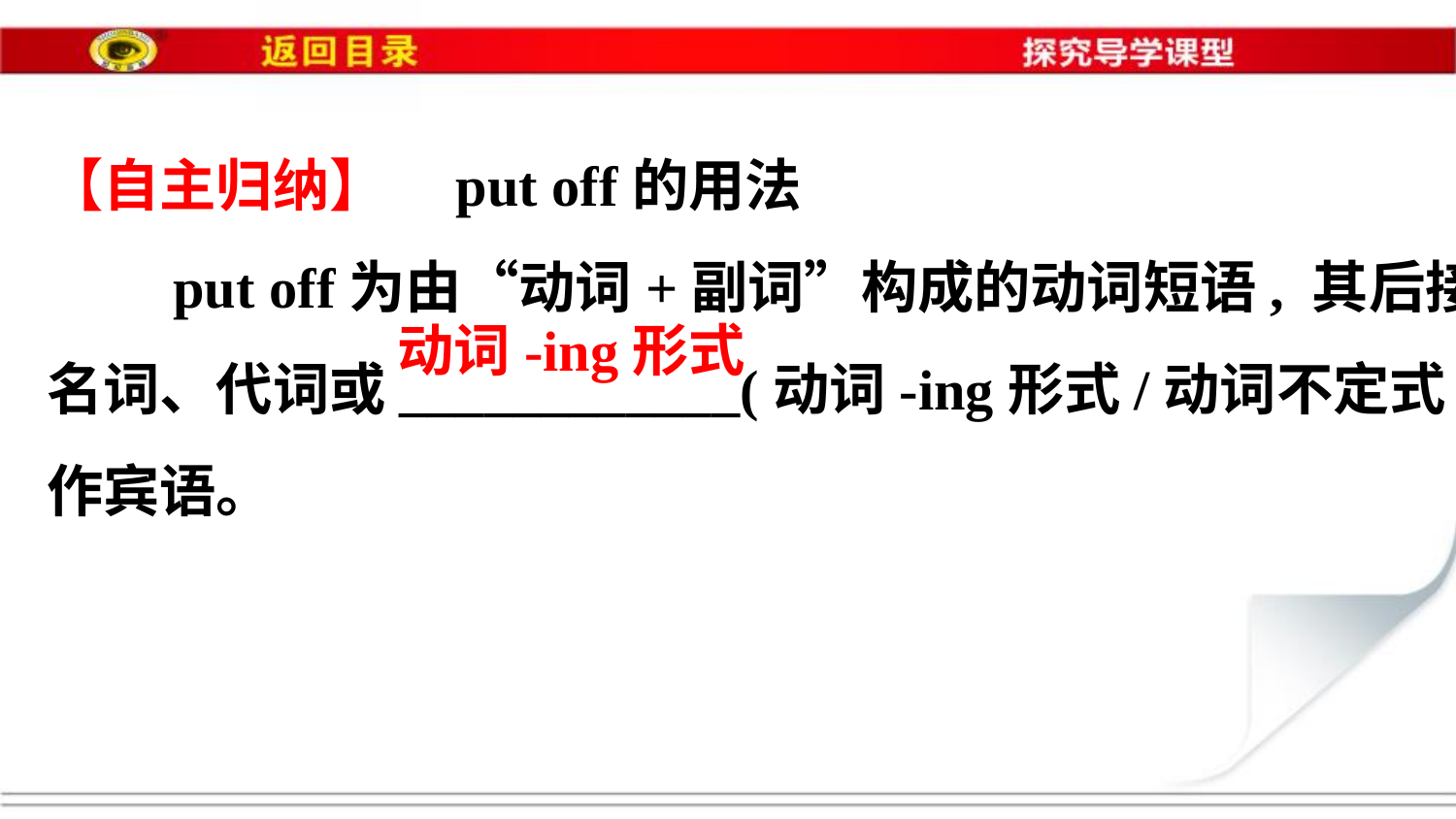

【自主归纳】　put off的用法
　　put off为由“动词+副词”构成的动词短语, 其后接
名词、代词或____________(动词-ing形式/动词不定式)
作宾语。
动词-ing形式